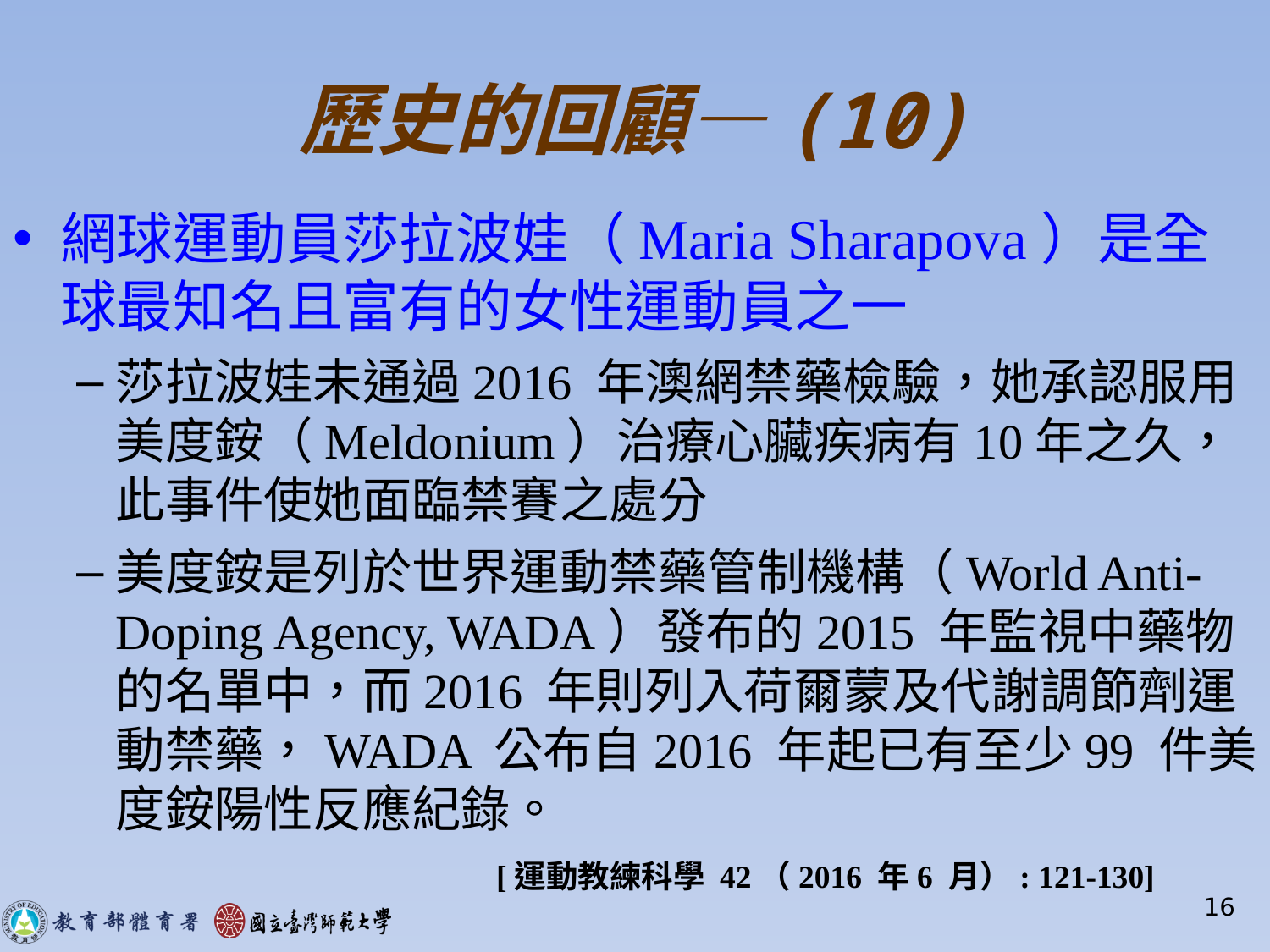

# 歷史的回顧—(10)
網球運動員莎拉波娃（Maria Sharapova）是全球最知名且富有的女性運動員之一
莎拉波娃未通過2016 年澳網禁藥檢驗，她承認服用美度銨（Meldonium）治療心臟疾病有10年之久，此事件使她面臨禁賽之處分
美度銨是列於世界運動禁藥管制機構（World Anti-Doping Agency, WADA）發布的2015 年監視中藥物的名單中，而2016 年則列入荷爾蒙及代謝調節劑運動禁藥，WADA 公布自2016 年起已有至少99 件美度銨陽性反應紀錄。

[運動教練科學 42（2016 年6 月）: 121-130]
16